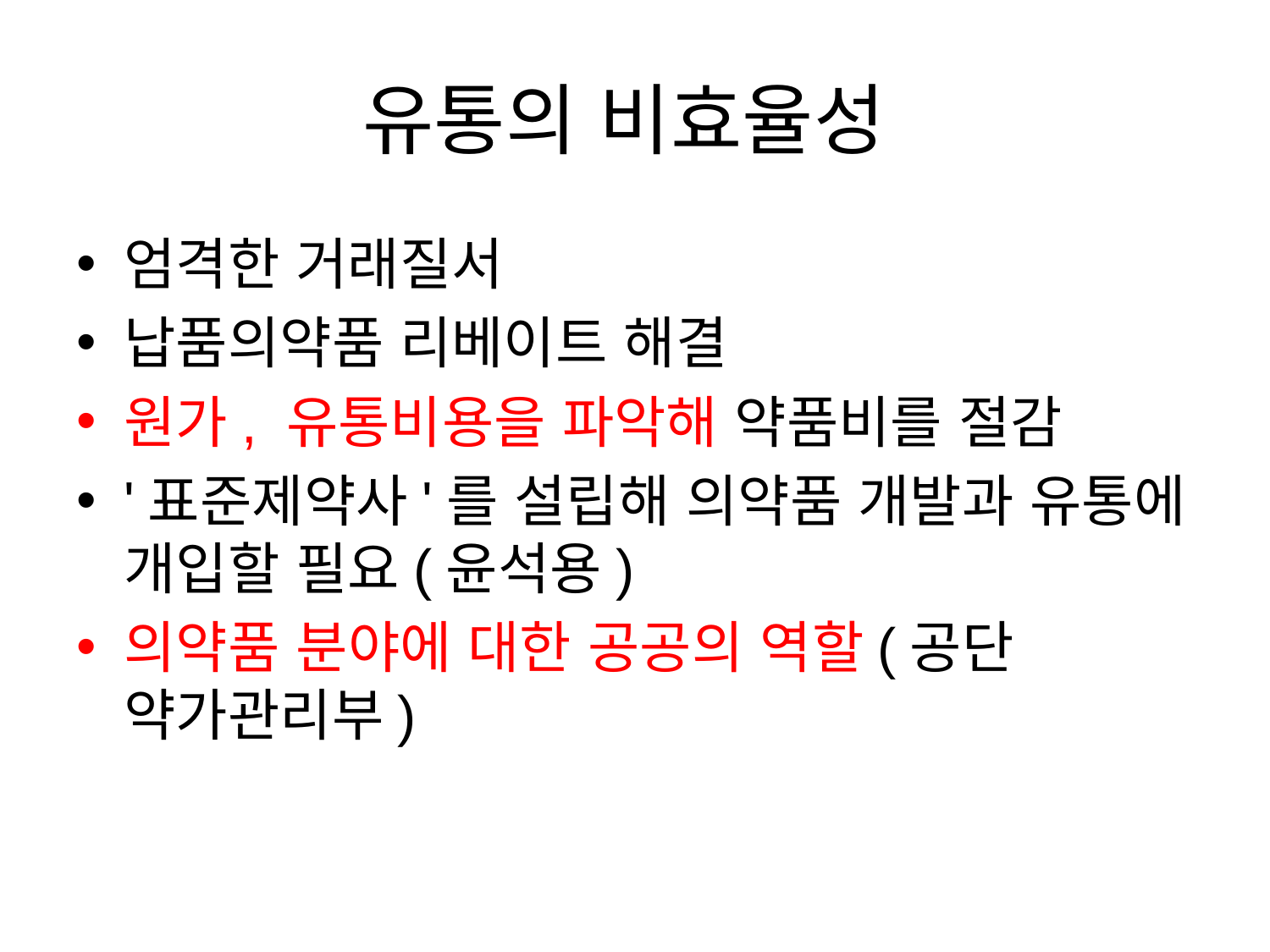

# 유통의 비효율성
엄격한 거래질서
납품의약품 리베이트 해결
원가, 유통비용을 파악해 약품비를 절감
'표준제약사'를 설립해 의약품 개발과 유통에 개입할 필요(윤석용)
의약품 분야에 대한 공공의 역할(공단 약가관리부)